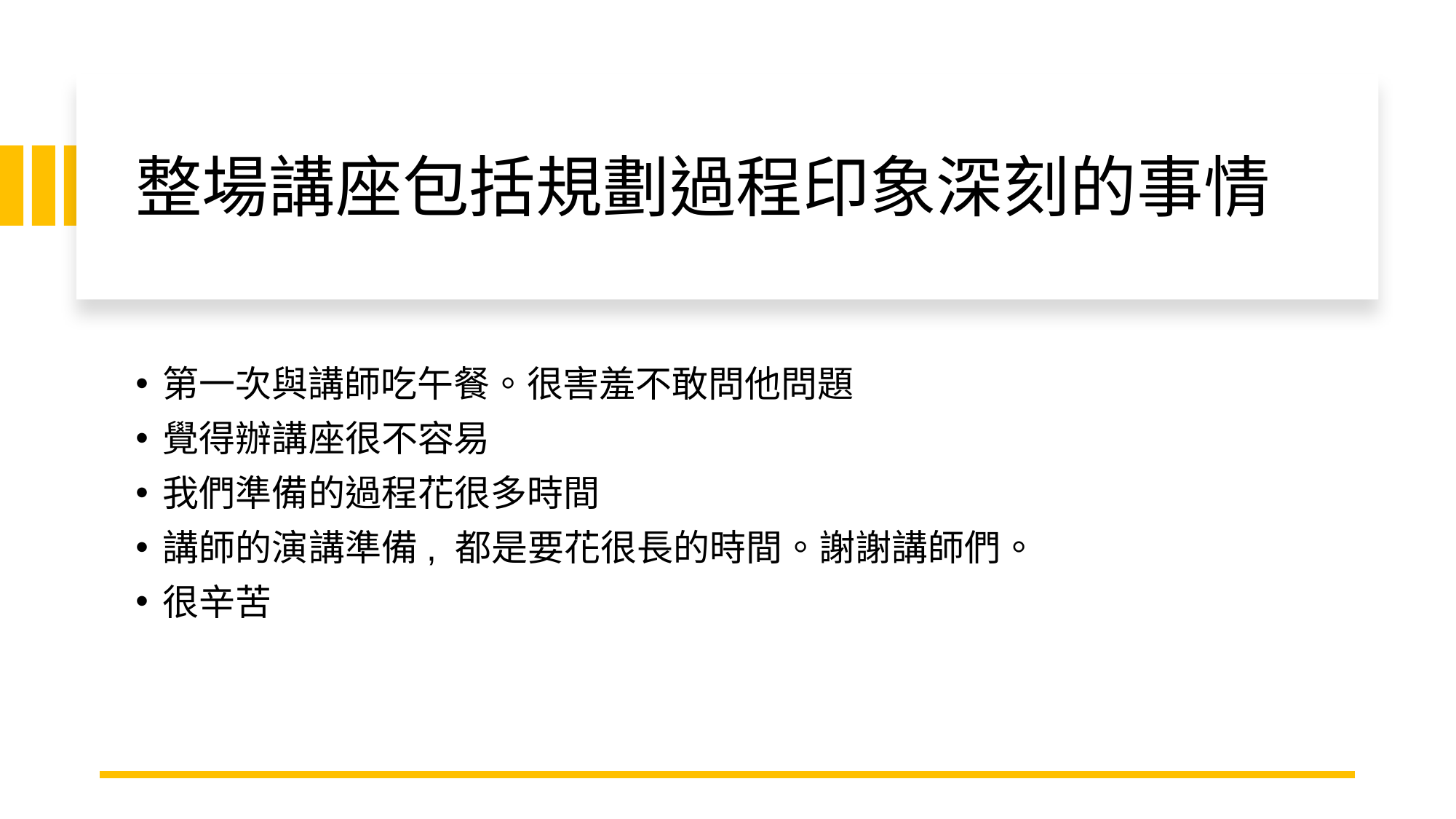

# 整場講座包括規劃過程印象深刻的事情

第一次與講師吃午餐。很害羞不敢問他問題
覺得辦講座很不容易
我們準備的過程花很多時間
講師的演講準備, 都是要花很長的時間。謝謝講師們。
很辛苦